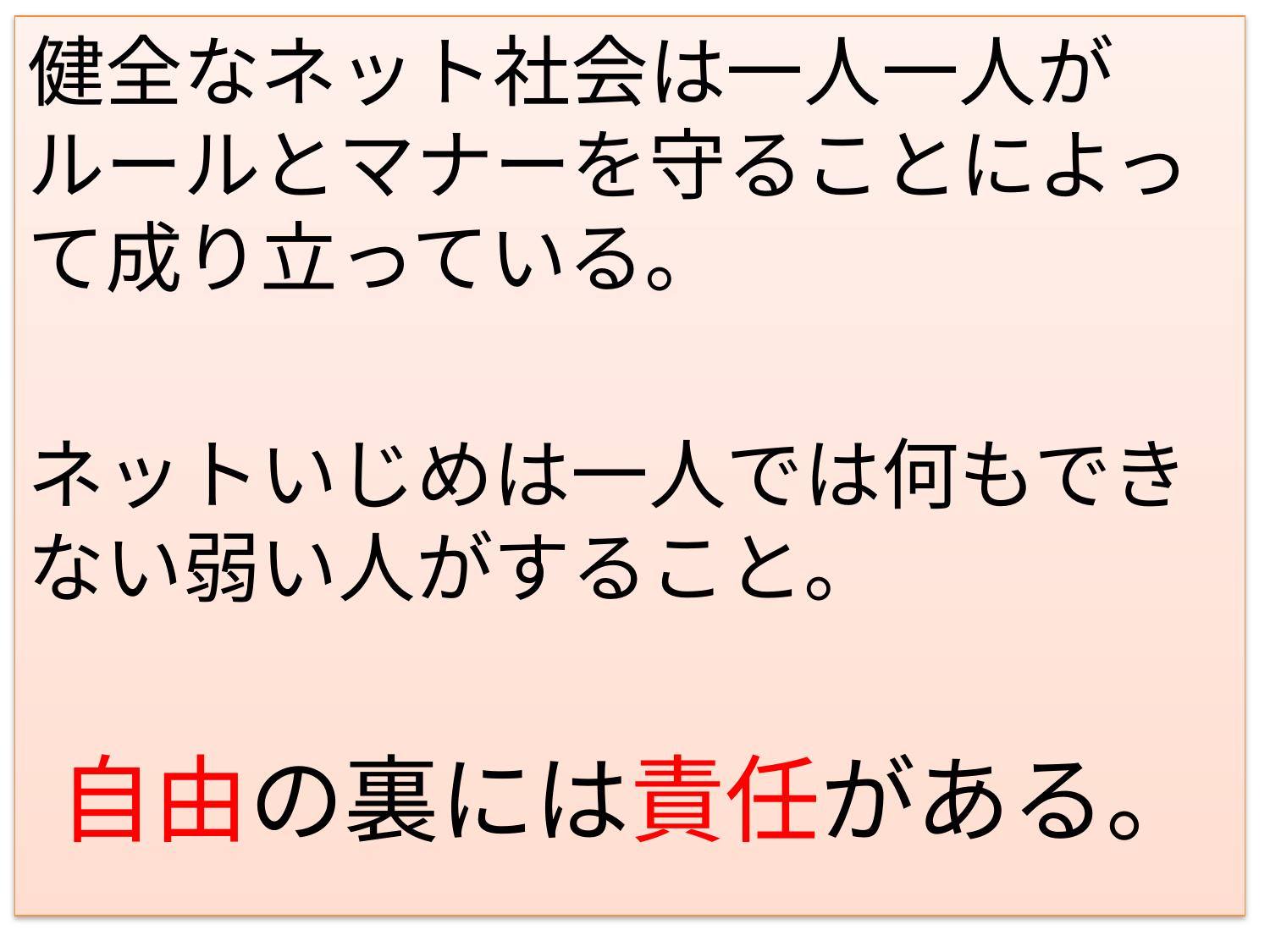

健全なネット社会は一人一人がルールとマナーを守ることによって成り立っている。

ネットいじめは一人では何もできない弱い人がすること。

自由の裏には責任がある。
#